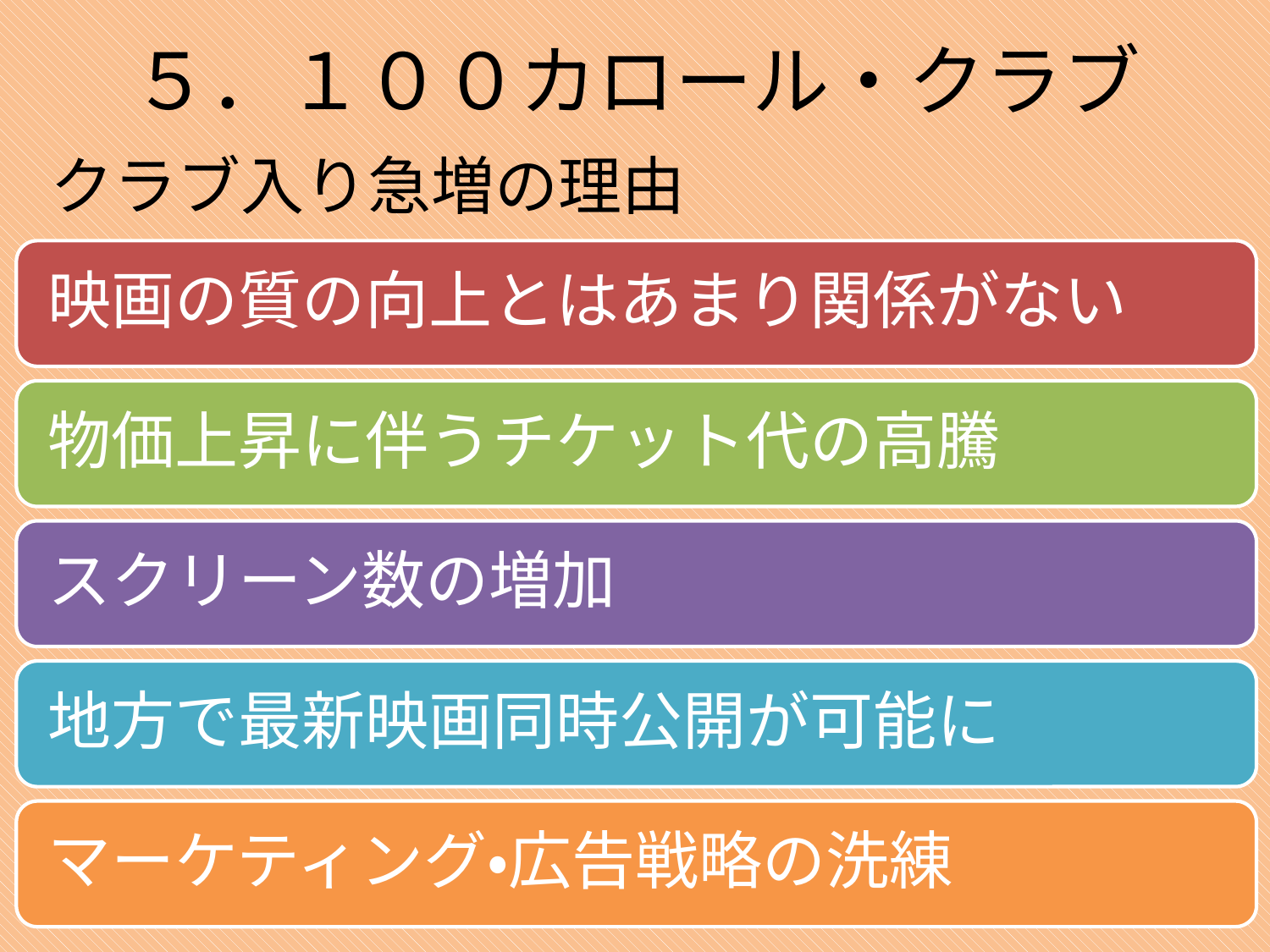

５．１００カロール・クラブ
クラブ入り急増の理由
映画の質の向上とはあまり関係がない
物価上昇に伴うチケット代の高騰
スクリーン数の増加
地方で最新映画同時公開が可能に
マーケティング・広告戦略の洗練